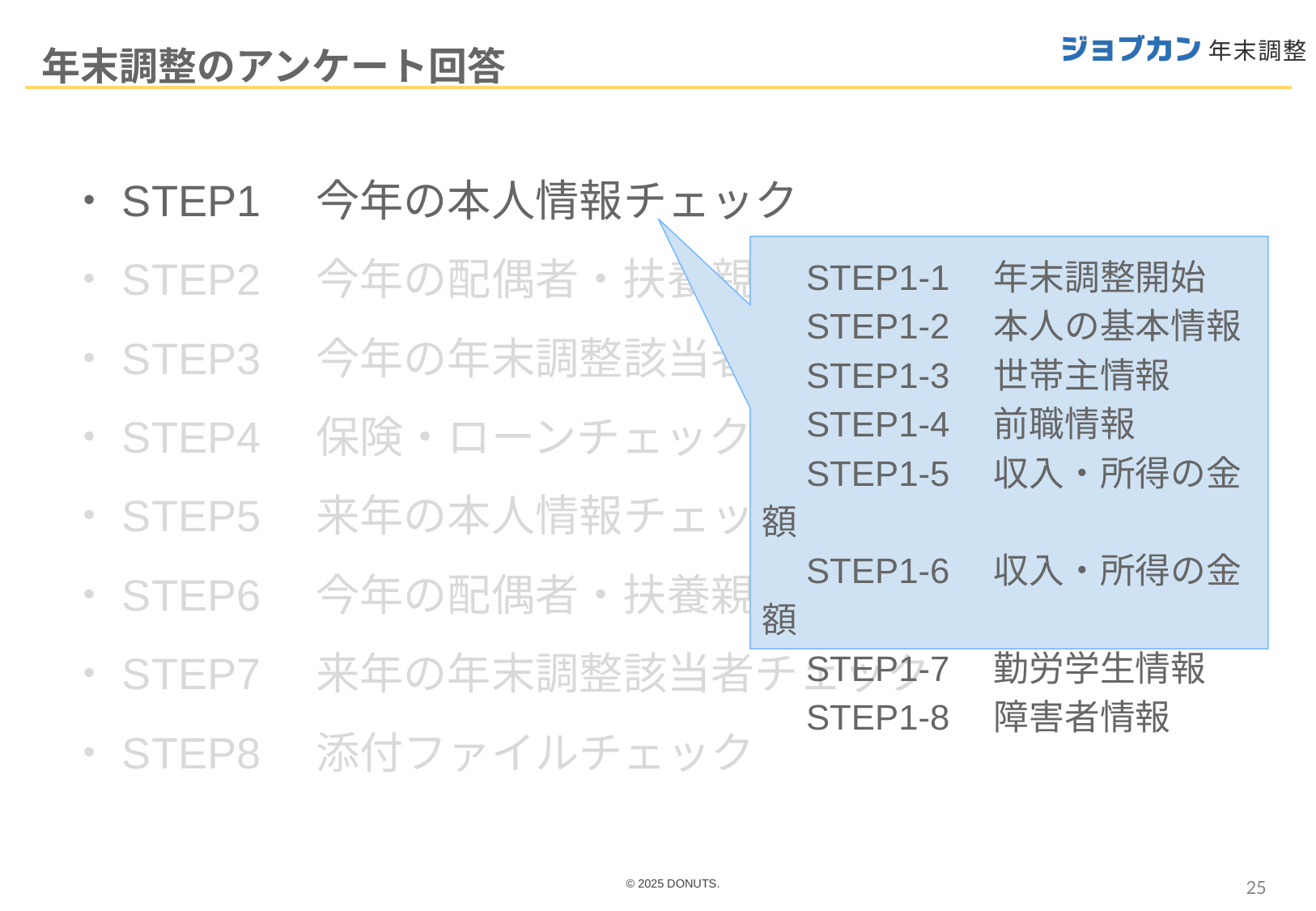

年末調整のアンケート回答
・STEP1　今年の本人情報チェック
・STEP2　今年の配偶者・扶養親族情報チェック
・STEP3　今年の年末調整該当者チェック
・STEP4　保険・ローンチェック
・STEP5　来年の本人情報チェック
・STEP6　今年の配偶者・扶養親族情報チェック
・STEP7　来年の年末調整該当者チェック
・STEP8　添付ファイルチェック
　STEP1-1　年末調整開始
　STEP1-2　本人の基本情報
　STEP1-3　世帯主情報
　STEP1-4　前職情報
　STEP1-5　収入・所得の金額
　STEP1-6　収入・所得の金額
　STEP1-7　勤労学生情報
　STEP1-8　障害者情報
25